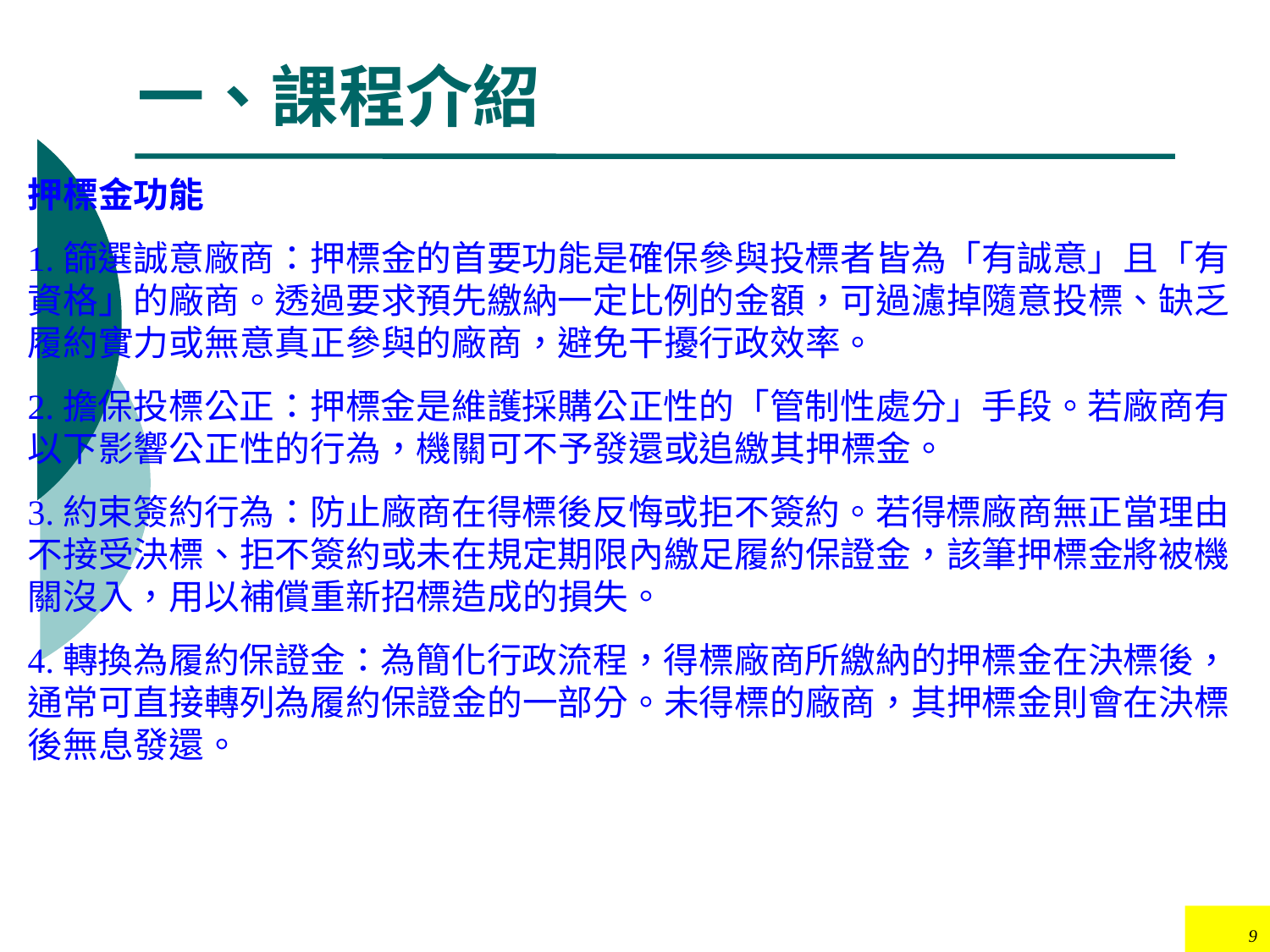

# 一、課程介紹
押標金功能
1.篩選誠意廠商：押標金的首要功能是確保參與投標者皆為「有誠意」且「有資格」的廠商。透過要求預先繳納一定比例的金額，可過濾掉隨意投標、缺乏履約實力或無意真正參與的廠商，避免干擾行政效率。
2.擔保投標公正：押標金是維護採購公正性的「管制性處分」手段。若廠商有以下影響公正性的行為，機關可不予發還或追繳其押標金。
3.約束簽約行為：防止廠商在得標後反悔或拒不簽約。若得標廠商無正當理由不接受決標、拒不簽約或未在規定期限內繳足履約保證金，該筆押標金將被機關沒入，用以補償重新招標造成的損失。
4.轉換為履約保證金：為簡化行政流程，得標廠商所繳納的押標金在決標後，通常可直接轉列為履約保證金的一部分。未得標的廠商，其押標金則會在決標後無息發還。
9